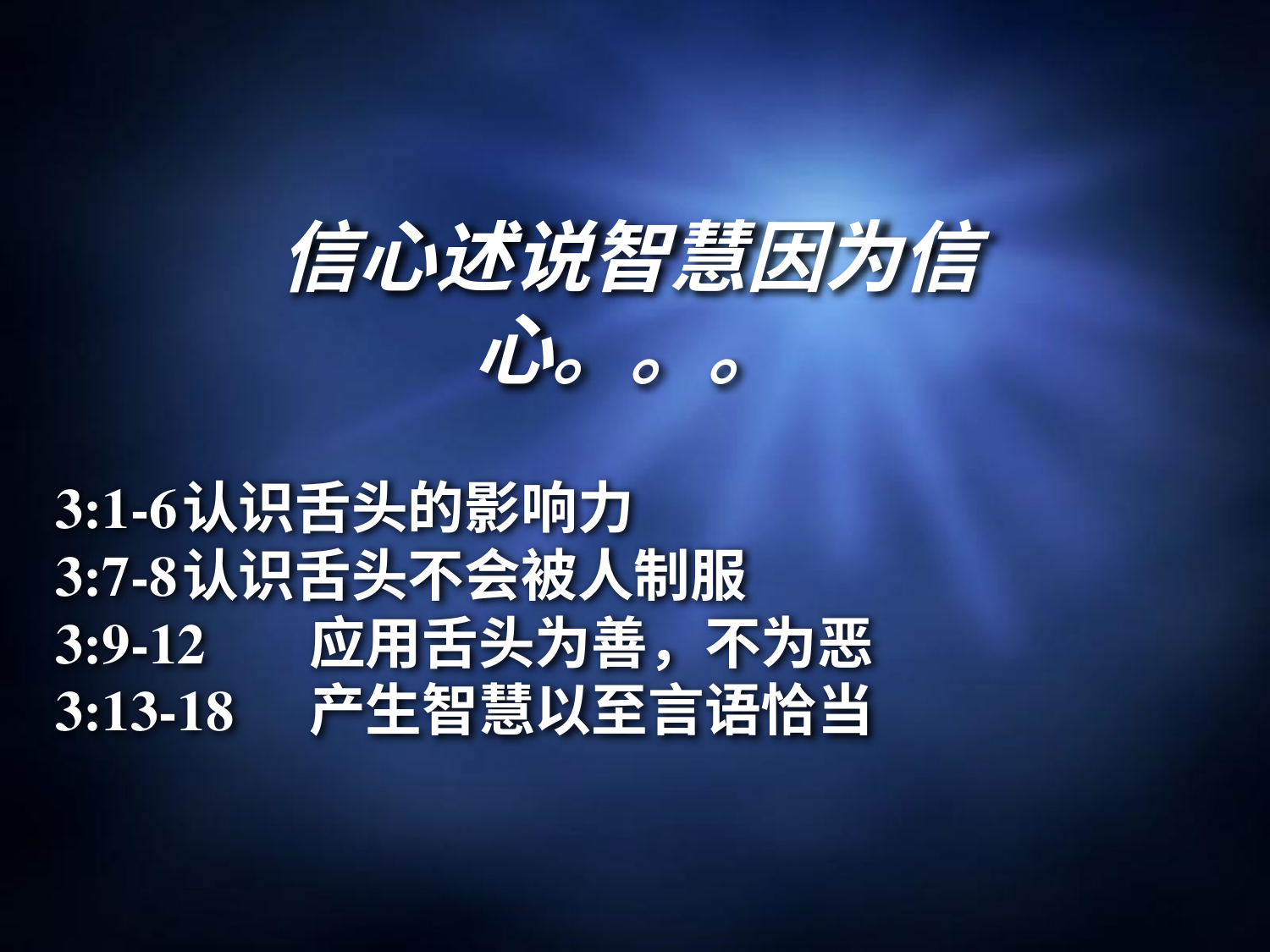

# 信心述说智慧因为信心。。。
3:1-6	认识舌头的影响力
3:7-8	认识舌头不会被人制服
3:9-12	应用舌头为善，不为恶
3:13-18	产生智慧以至言语恰当